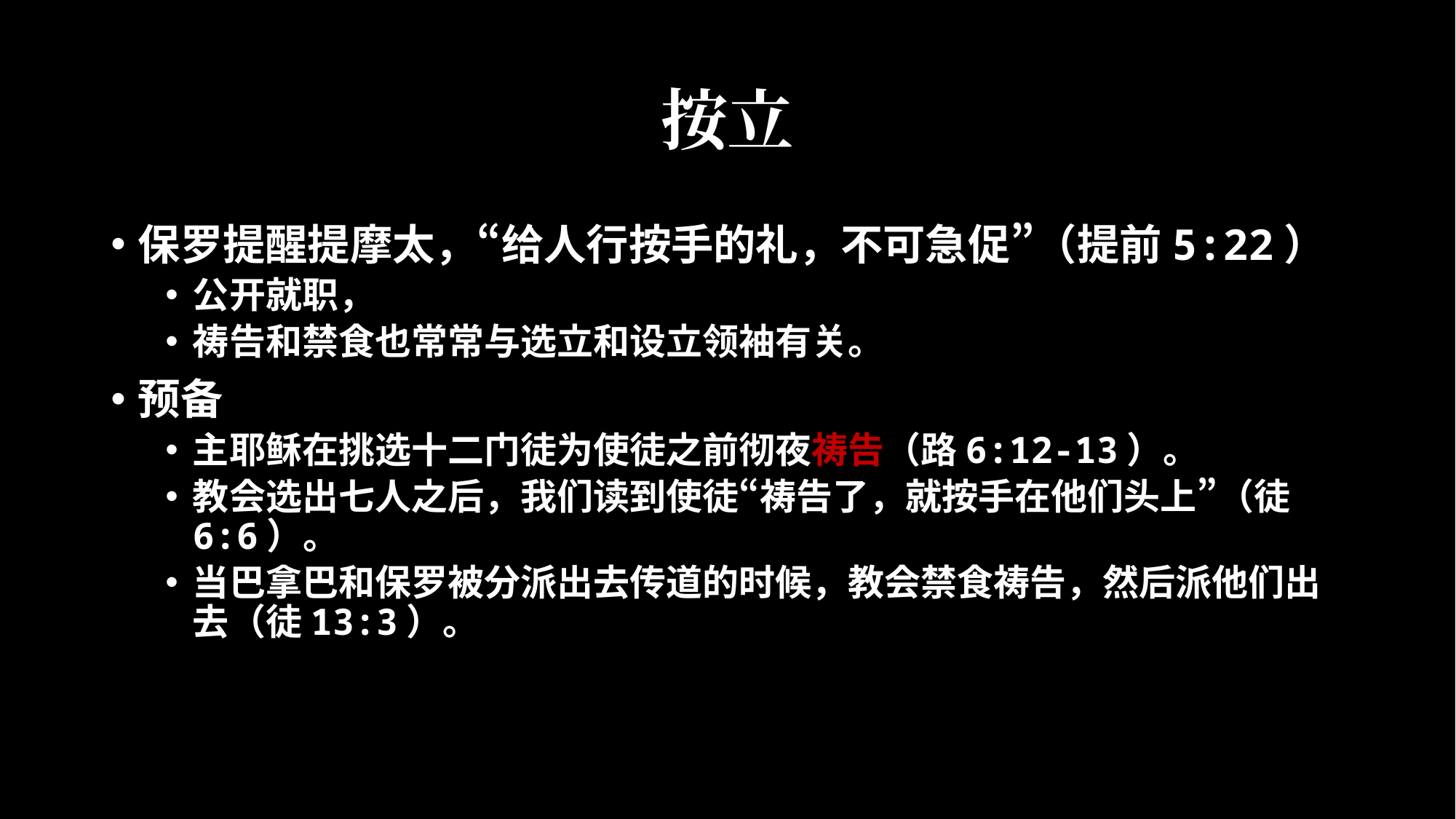

# 按立
保罗提醒提摩太，“给人行按手的礼，不可急促”（提前5:22）
公开就职，
祷告和禁食也常常与选立和设立领袖有关。
预备
主耶稣在挑选十二门徒为使徒之前彻夜祷告（路6:12-13）。
教会选出七人之后，我们读到使徒“祷告了，就按手在他们头上”（徒6:6）。
当巴拿巴和保罗被分派出去传道的时候，教会禁食祷告，然后派他们出去（徒13:3）。